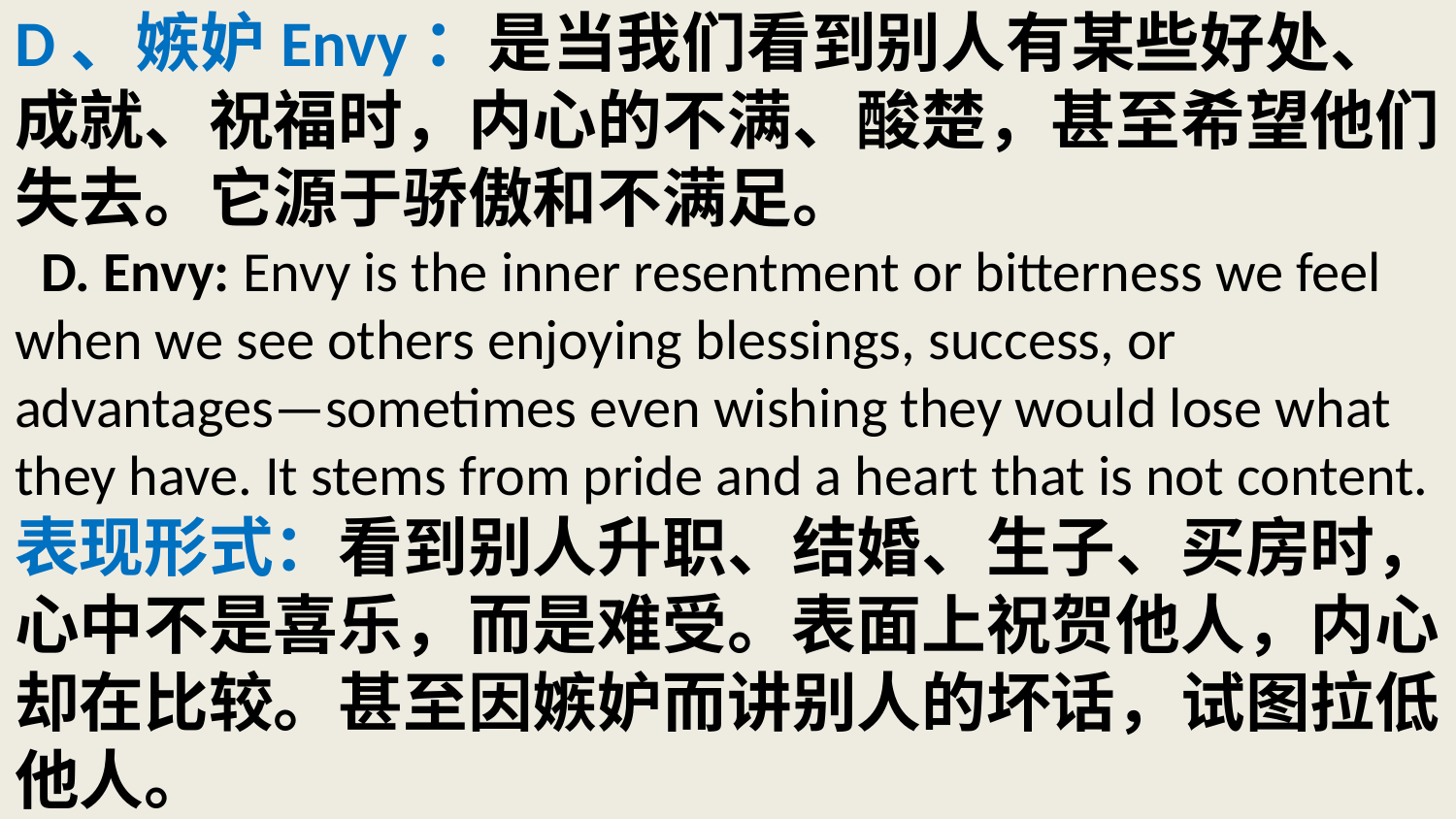

# D、嫉妒Envy：是当我们看到别人有某些好处、成就、祝福时，内心的不满、酸楚，甚至希望他们失去。它源于骄傲和不满足。 D. Envy: Envy is the inner resentment or bitterness we feel when we see others enjoying blessings, success, or advantages—sometimes even wishing they would lose what they have. It stems from pride and a heart that is not content. 表现形式：看到别人升职、结婚、生子、买房时，心中不是喜乐，而是难受。表面上祝贺他人，内心却在比较。甚至因嫉妒而讲别人的坏话，试图拉低他人。